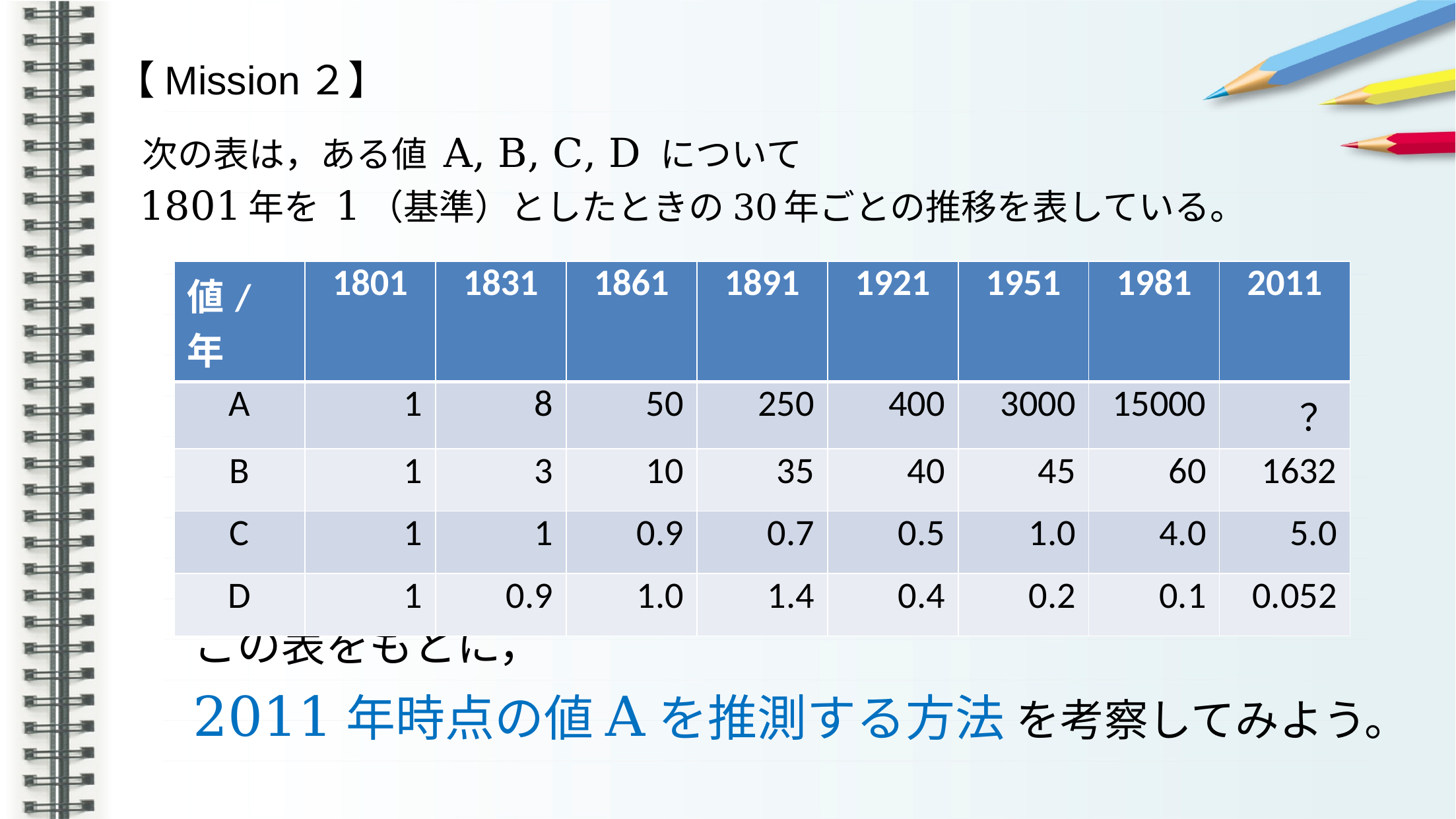

【Mission２】
  次の表は，ある値 A, B, C, D について
  1801年を 1（基準）としたときの30年ごとの推移を表している。
| 値/年 | 1801 | 1831 | 1861 | 1891 | 1921 | 1951 | 1981 | 2011 |
| --- | --- | --- | --- | --- | --- | --- | --- | --- |
| A | 1 | 8 | 50 | 250 | 400 | 3000 | 15000 | ？ |
| B | 1 | 3 | 10 | 35 | 40 | 45 | 60 | 1632 |
| C | 1 | 1 | 0.9 | 0.7 | 0.5 | 1.0 | 4.0 | 5.0 |
| D | 1 | 0.9 | 1.0 | 1.4 | 0.4 | 0.2 | 0.1 | 0.052 |
この表をもとに，
2011年時点の値Aを推測する方法 を考察してみよう。